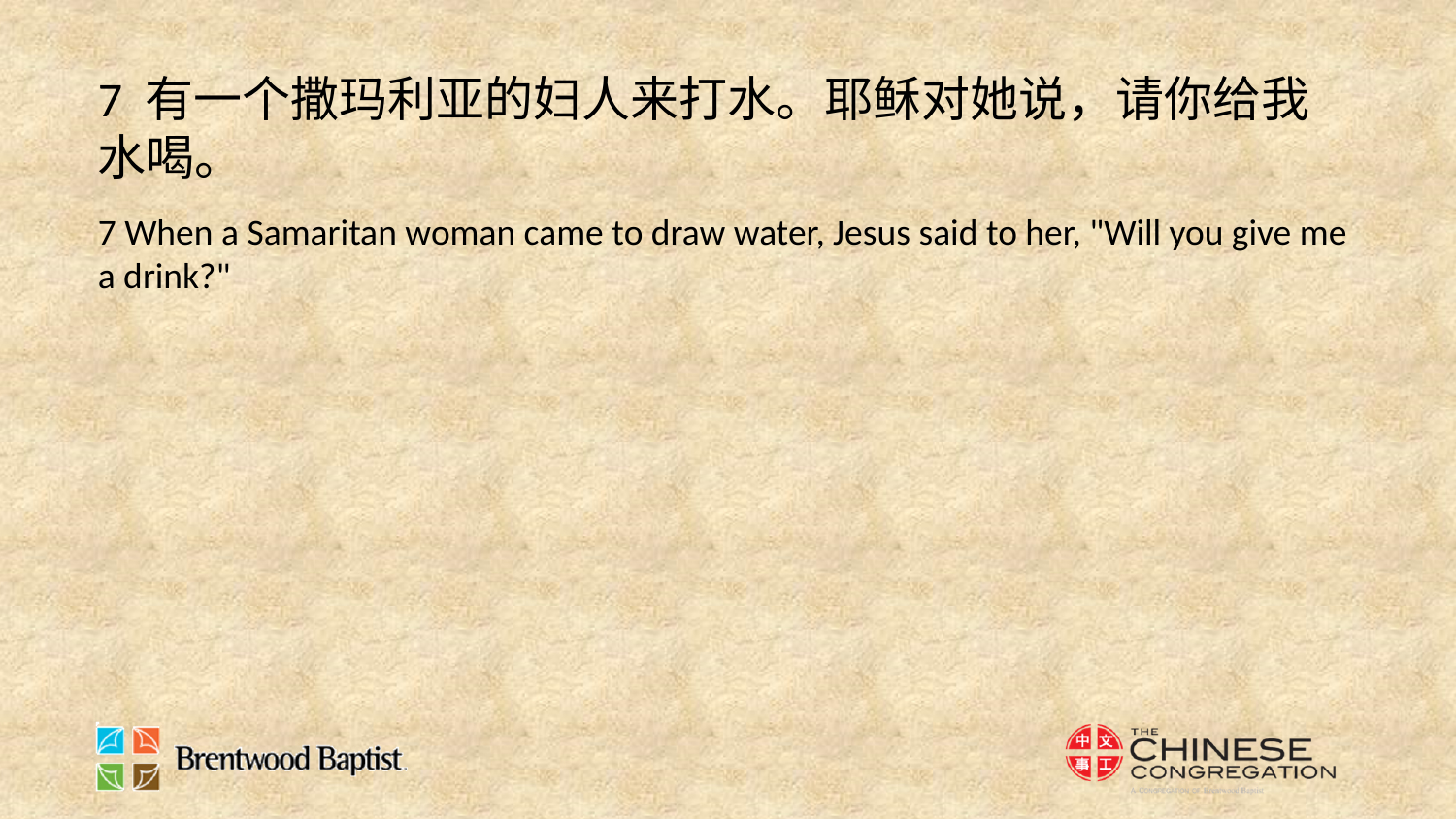

7 有一个撒玛利亚的妇人来打水。耶稣对她说，请你给我水喝。

7 When a Samaritan woman came to draw water, Jesus said to her, "Will you give me a drink?"